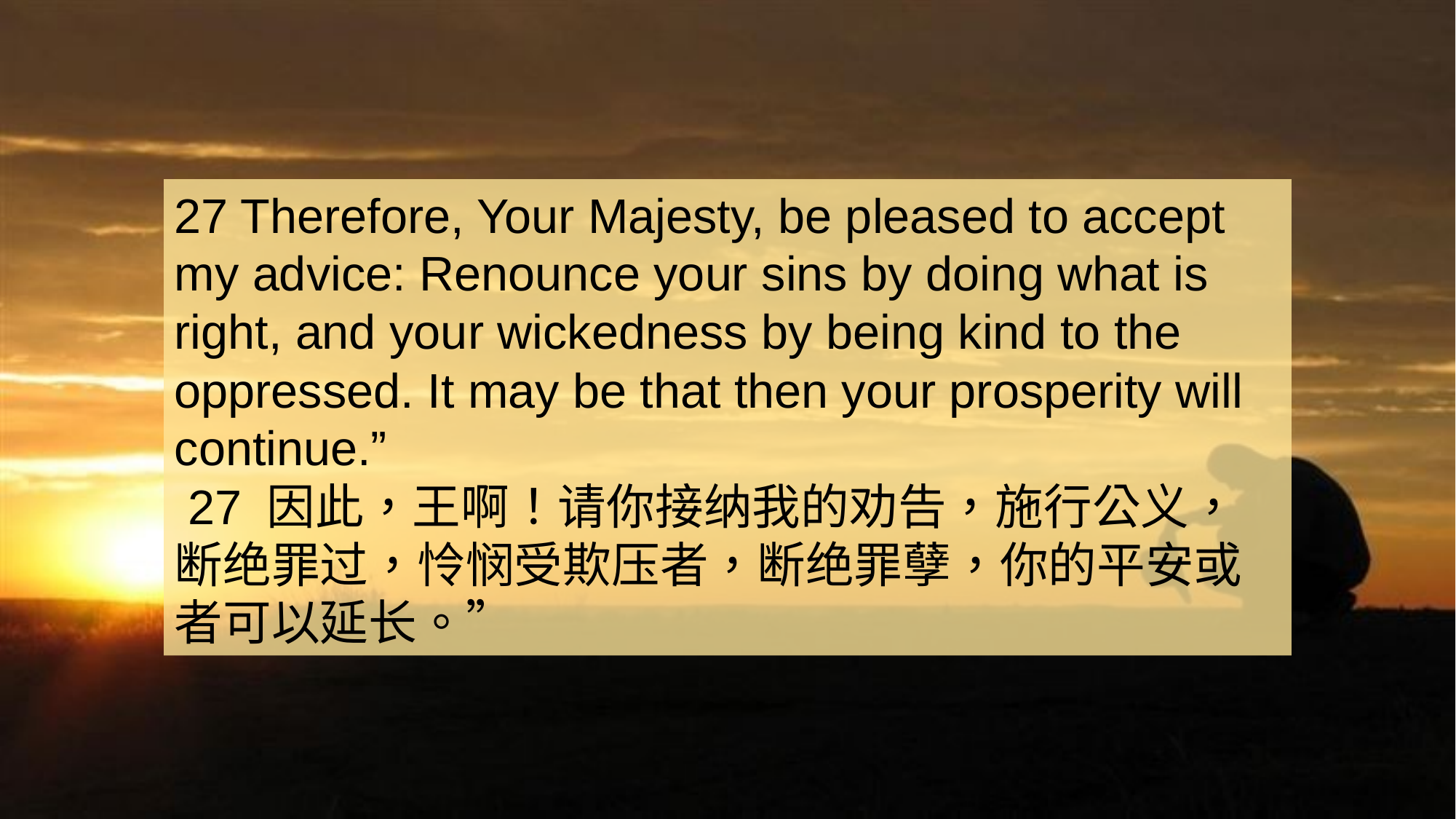

27 Therefore, Your Majesty, be pleased to accept my advice: Renounce your sins by doing what is right, and your wickedness by being kind to the oppressed. It may be that then your prosperity will continue.”
 27 因此，王啊！请你接纳我的劝告，施行公义，断绝罪过，怜悯受欺压者，断绝罪孽，你的平安或者可以延长。”